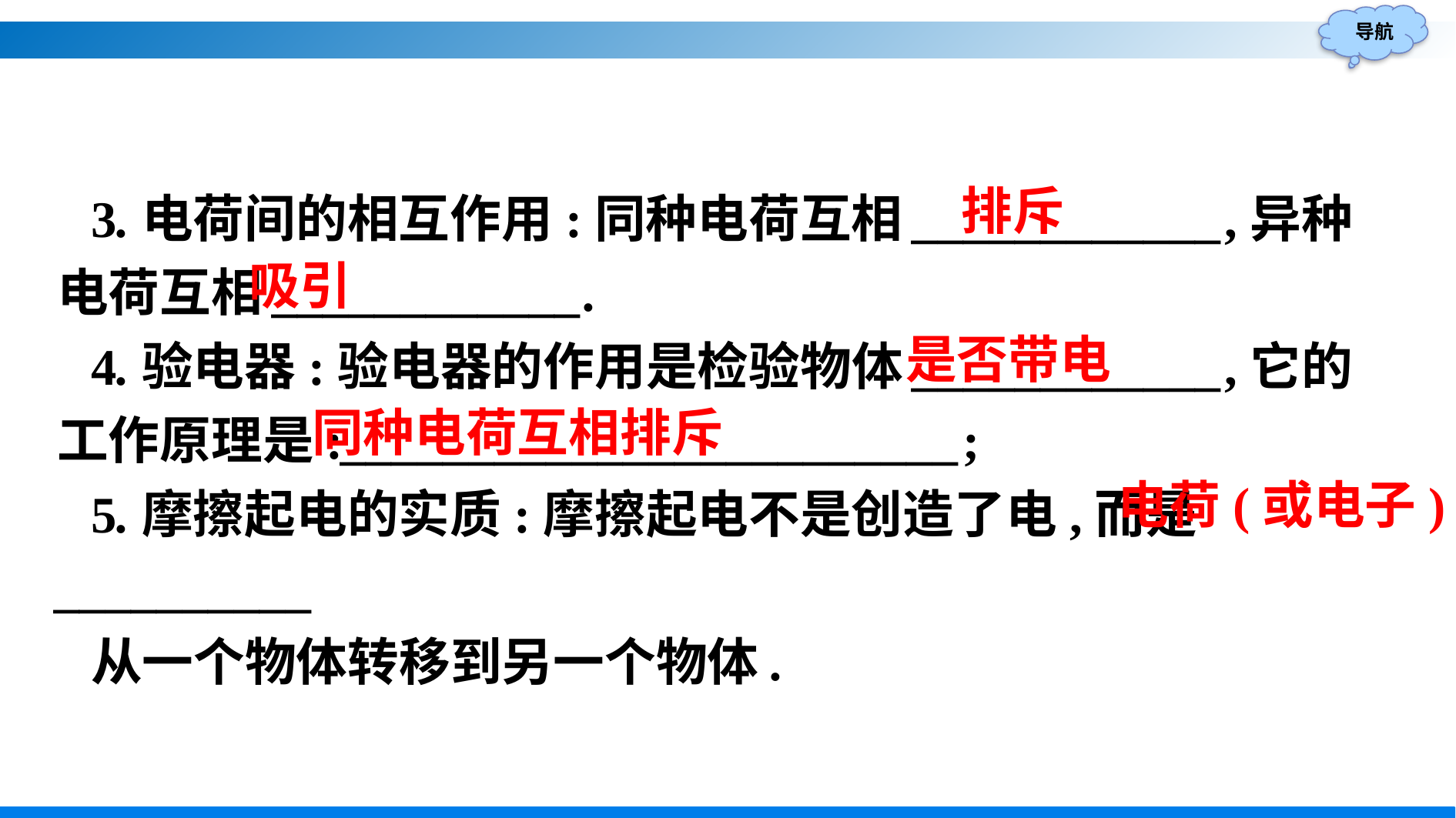

3.电荷间的相互作用:同种电荷互相____________,异种电荷互相____________.
4.验电器:验电器的作用是检验物体____________,它的工作原理是:________________________;
5.摩擦起电的实质:摩擦起电不是创造了电,而是__________
从一个物体转移到另一个物体.
排斥
吸引
是否带电
同种电荷互相排斥
电荷(或电子)